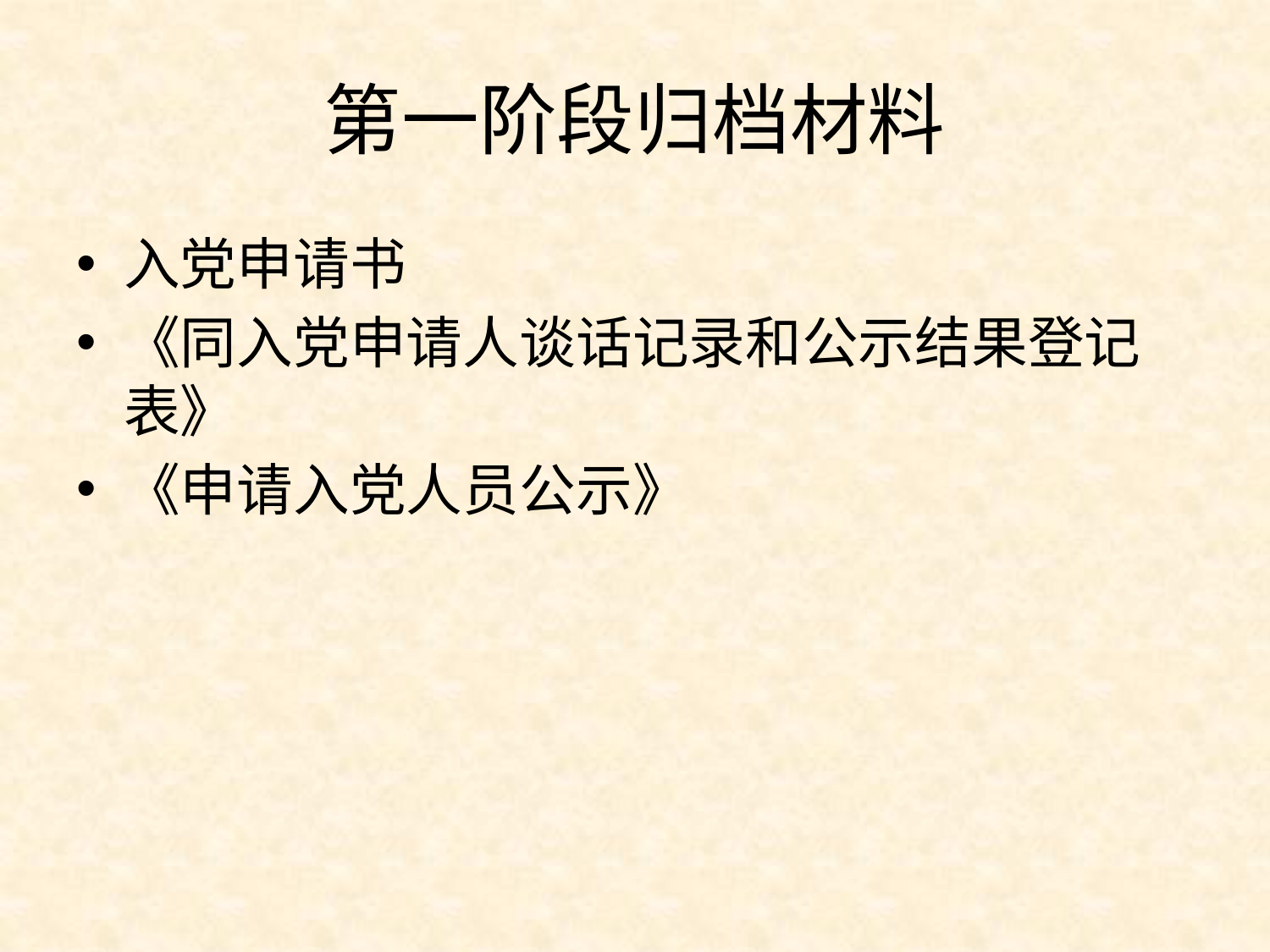

# 第一阶段归档材料
入党申请书
《同入党申请人谈话记录和公示结果登记表》
《申请入党人员公示》